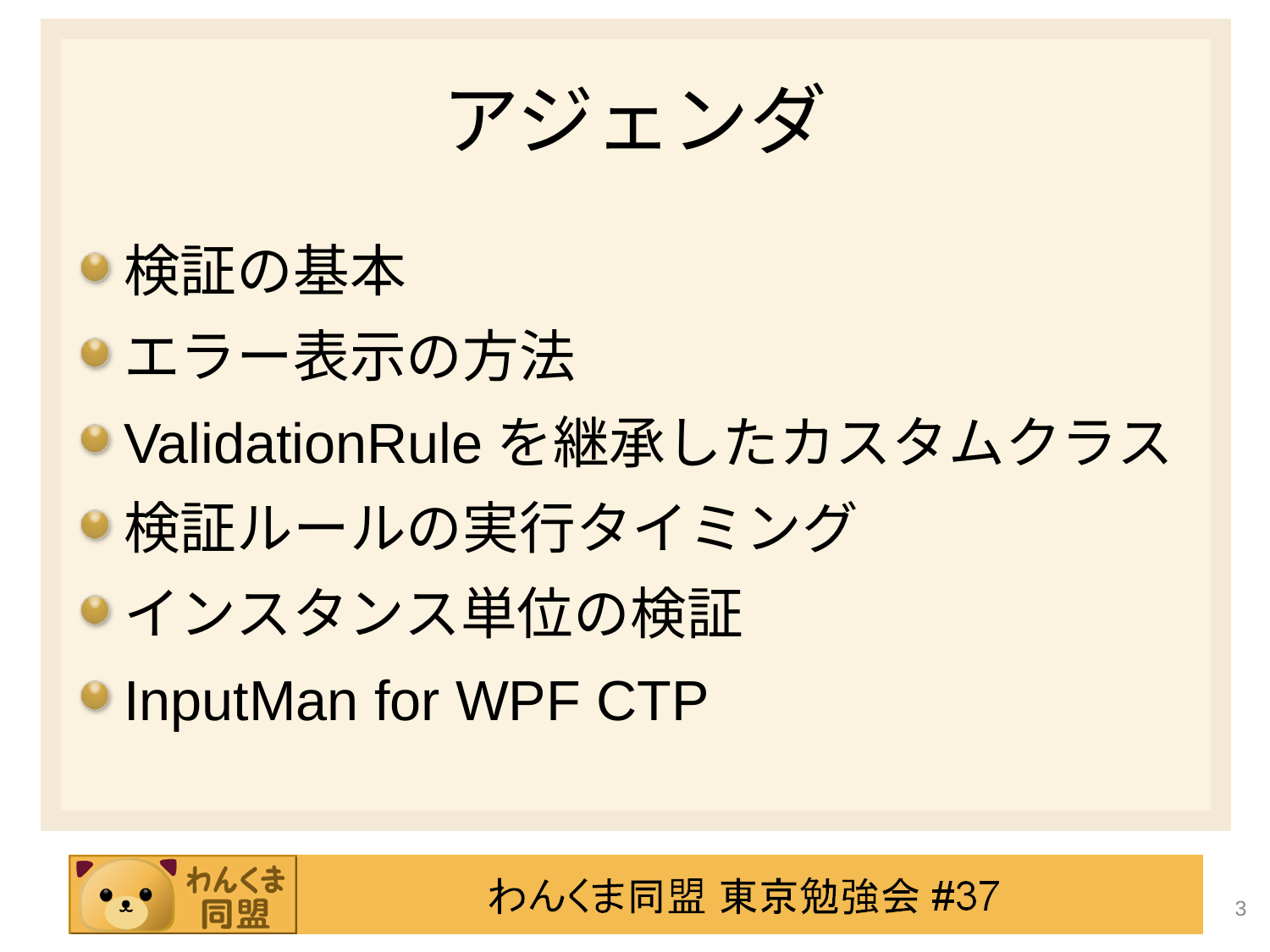

# アジェンダ
検証の基本
エラー表示の方法
ValidationRuleを継承したカスタムクラス
検証ルールの実行タイミング
インスタンス単位の検証
InputMan for WPF CTP
3